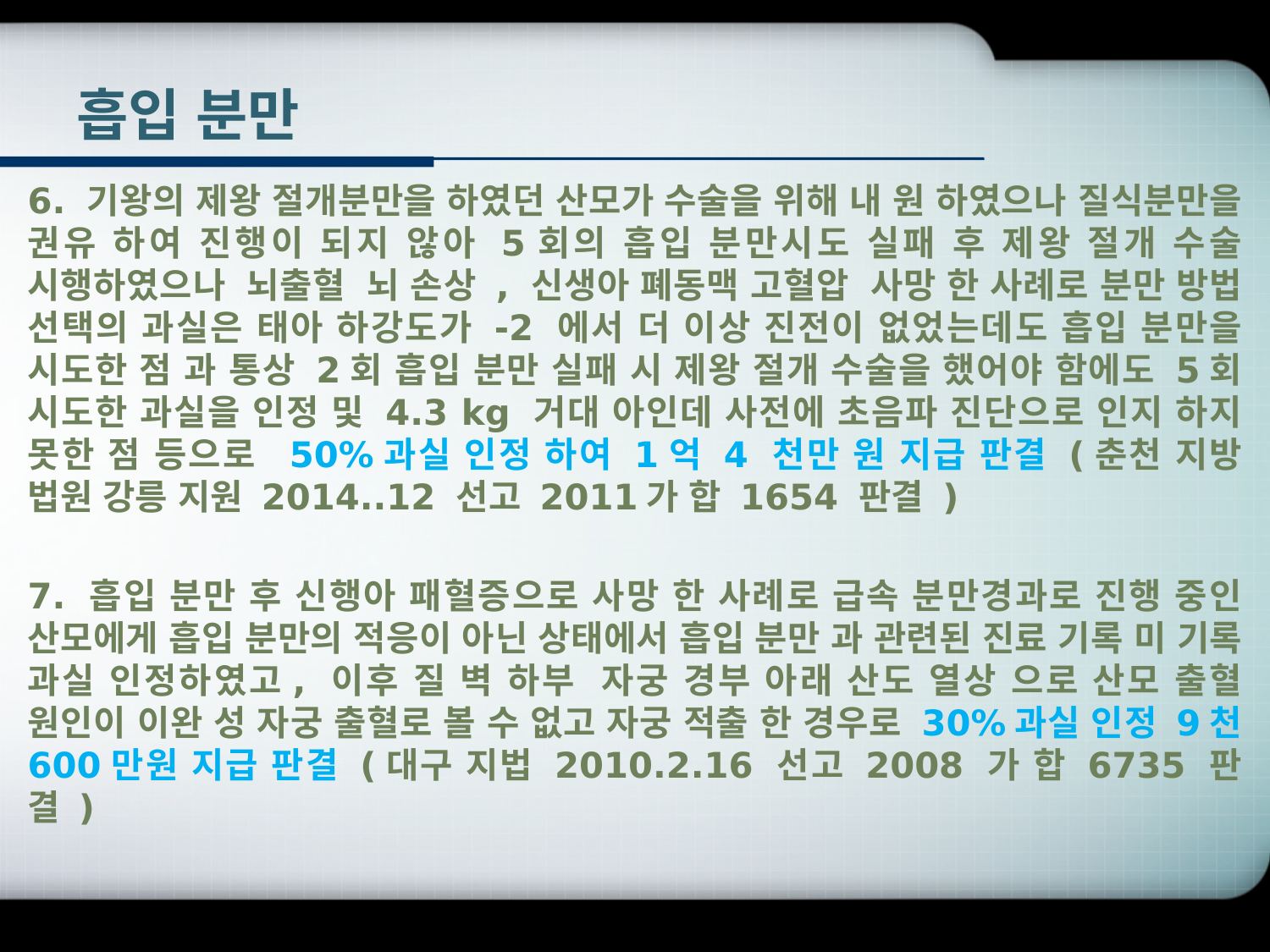

# 흡입 분만
6. 기왕의 제왕 절개분만을 하였던 산모가 수술을 위해 내 원 하였으나 질식분만을 권유 하여 진행이 되지 않아 5회의 흡입 분만시도 실패 후 제왕 절개 수술 시행하였으나  뇌출혈  뇌 손상 , 신생아 폐동맥 고혈압  사망 한 사례로 분만 방법 선택의 과실은 태아 하강도가 -2 에서 더 이상 진전이 없었는데도 흡입 분만을 시도한 점 과 통상 2회 흡입 분만 실패 시 제왕 절개 수술을 했어야 함에도 5회 시도한 과실을 인정 및 4.3 kg 거대 아인데 사전에 초음파 진단으로 인지 하지 못한 점 등으로  50%과실 인정 하여 1억 4 천만 원 지급 판결 (춘천 지방 법원 강릉 지원 2014..12 선고 2011가 합 1654 판결 )

7. 흡입 분만 후 신행아 패혈증으로 사망 한 사례로 급속 분만경과로 진행 중인 산모에게 흡입 분만의 적응이 아닌 상태에서 흡입 분만 과 관련된 진료 기록 미 기록 과실 인정하였고, 이후 질 벽 하부  자궁 경부 아래 산도 열상 으로 산모 출혈 원인이 이완 성 자궁 출혈로 볼 수 없고 자궁 적출 한 경우로 30%과실 인정 9천 600만원 지급 판결 (대구 지법 2010.2.16 선고 2008 가 합 6735 판결 )